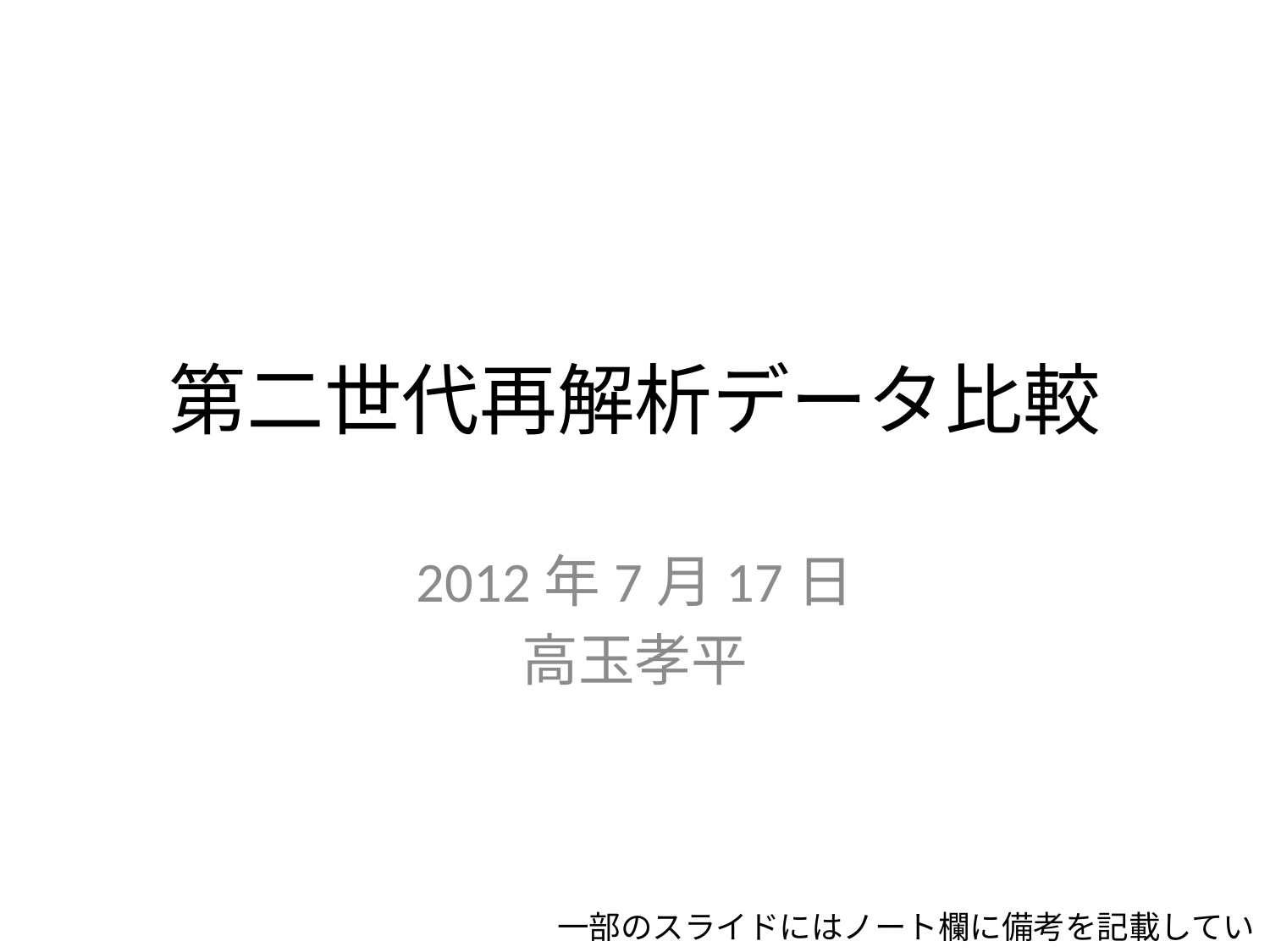

# 第二世代再解析データ比較
2012年7月17日
高玉孝平
一部のスライドにはノート欄に備考を記載している．